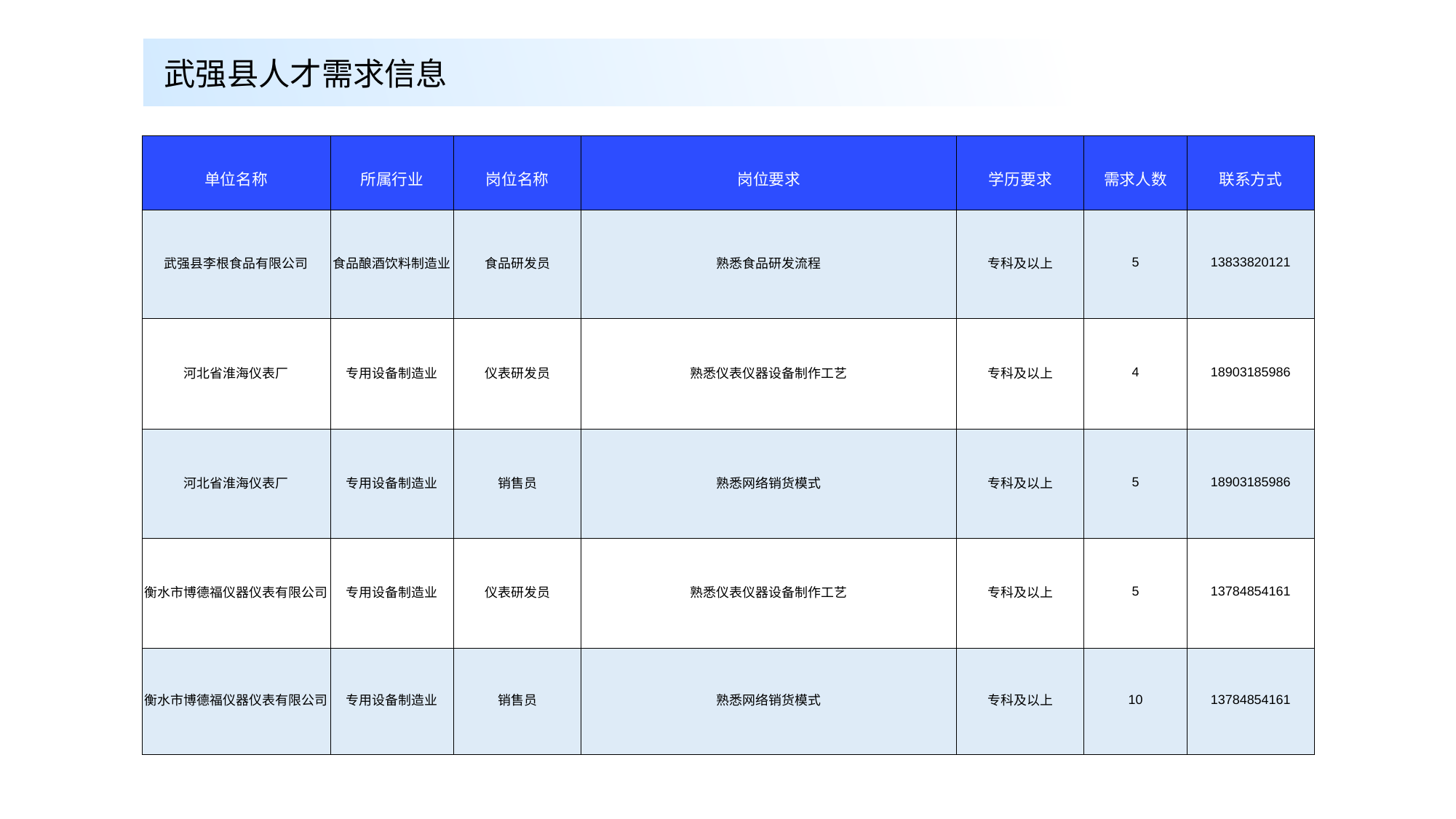

武强县人才需求信息
| 单位名称 | 所属行业 | 岗位名称 | 岗位要求 | 学历要求 | 需求人数 | 联系方式 |
| --- | --- | --- | --- | --- | --- | --- |
| 武强县李根食品有限公司 | 食品酿酒饮料制造业 | 食品研发员 | 熟悉食品研发流程 | 专科及以上 | 5 | 13833820121 |
| 河北省淮海仪表厂 | 专用设备制造业 | 仪表研发员 | 熟悉仪表仪器设备制作工艺 | 专科及以上 | 4 | 18903185986 |
| 河北省淮海仪表厂 | 专用设备制造业 | 销售员 | 熟悉网络销货模式 | 专科及以上 | 5 | 18903185986 |
| 衡水市博德福仪器仪表有限公司 | 专用设备制造业 | 仪表研发员 | 熟悉仪表仪器设备制作工艺 | 专科及以上 | 5 | 13784854161 |
| 衡水市博德福仪器仪表有限公司 | 专用设备制造业 | 销售员 | 熟悉网络销货模式 | 专科及以上 | 10 | 13784854161 |
29